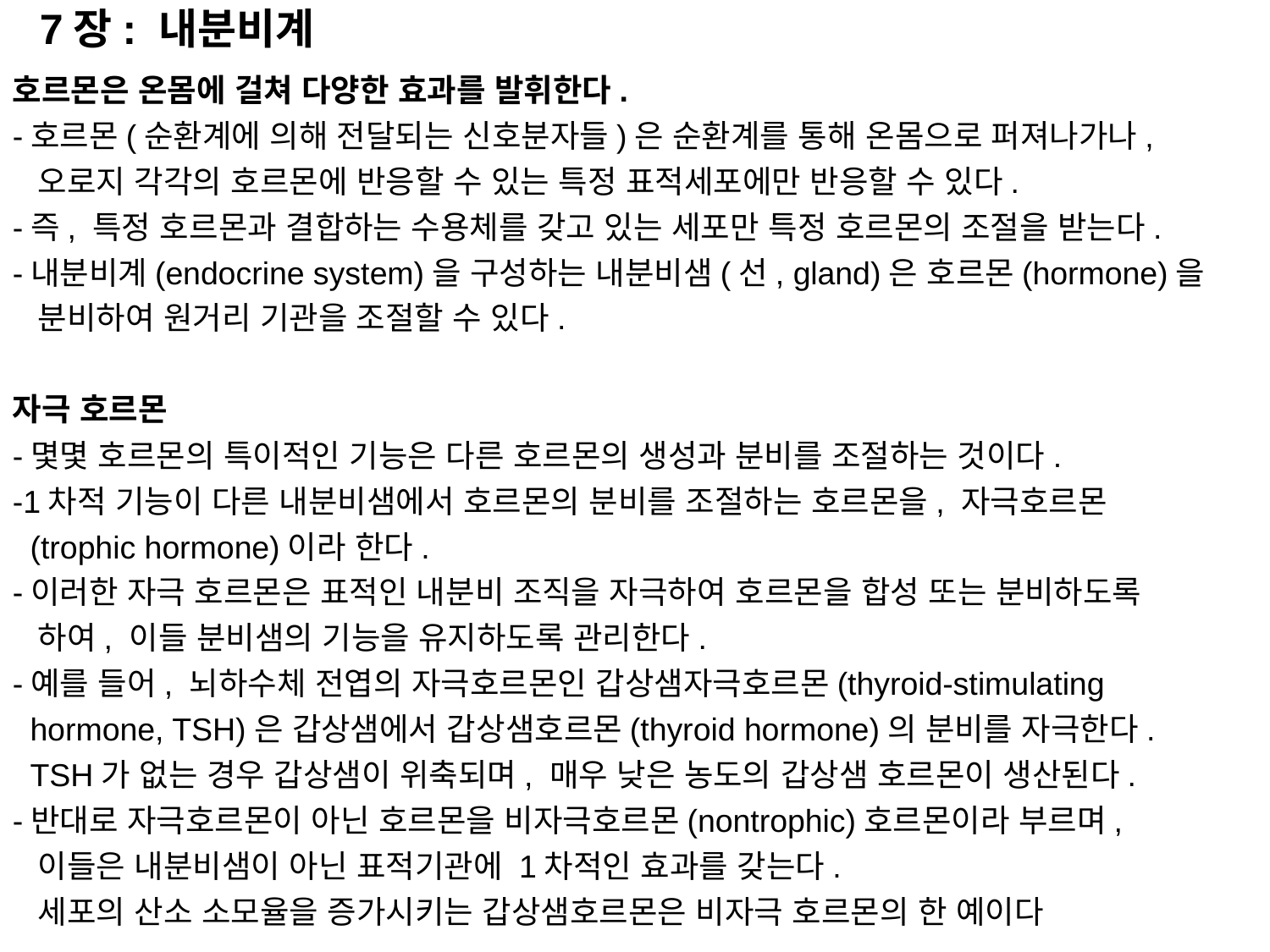

7장: 내분비계
호르몬은 온몸에 걸쳐 다양한 효과를 발휘한다.
-호르몬(순환계에 의해 전달되는 신호분자들)은 순환계를 통해 온몸으로 퍼져나가나,
  오로지 각각의 호르몬에 반응할 수 있는 특정 표적세포에만 반응할 수 있다.
-즉, 특정 호르몬과 결합하는 수용체를 갖고 있는 세포만 특정 호르몬의 조절을 받는다.
-내분비계(endocrine system)을 구성하는 내분비샘(선, gland)은 호르몬(hormone)을
  분비하여 원거리 기관을 조절할 수 있다.

자극 호르몬
-몇몇 호르몬의 특이적인 기능은 다른 호르몬의 생성과 분비를 조절하는 것이다.
-1차적 기능이 다른 내분비샘에서 호르몬의 분비를 조절하는 호르몬을, 자극호르몬
  (trophic hormone)이라 한다.
-이러한 자극 호르몬은 표적인 내분비 조직을 자극하여 호르몬을 합성 또는 분비하도록
  하여, 이들 분비샘의 기능을 유지하도록 관리한다.
-예를 들어, 뇌하수체 전엽의 자극호르몬인 갑상샘자극호르몬(thyroid-stimulating
  hormone, TSH)은 갑상샘에서 갑상샘호르몬(thyroid hormone)의 분비를 자극한다.
  TSH가 없는 경우 갑상샘이 위축되며, 매우 낮은 농도의 갑상샘 호르몬이 생산된다.
-반대로 자극호르몬이 아닌 호르몬을 비자극호르몬(nontrophic)호르몬이라 부르며,
  이들은 내분비샘이 아닌 표적기관에 1차적인 효과를 갖는다.
  세포의 산소 소모율을 증가시키는 갑상샘호르몬은 비자극 호르몬의 한 예이다